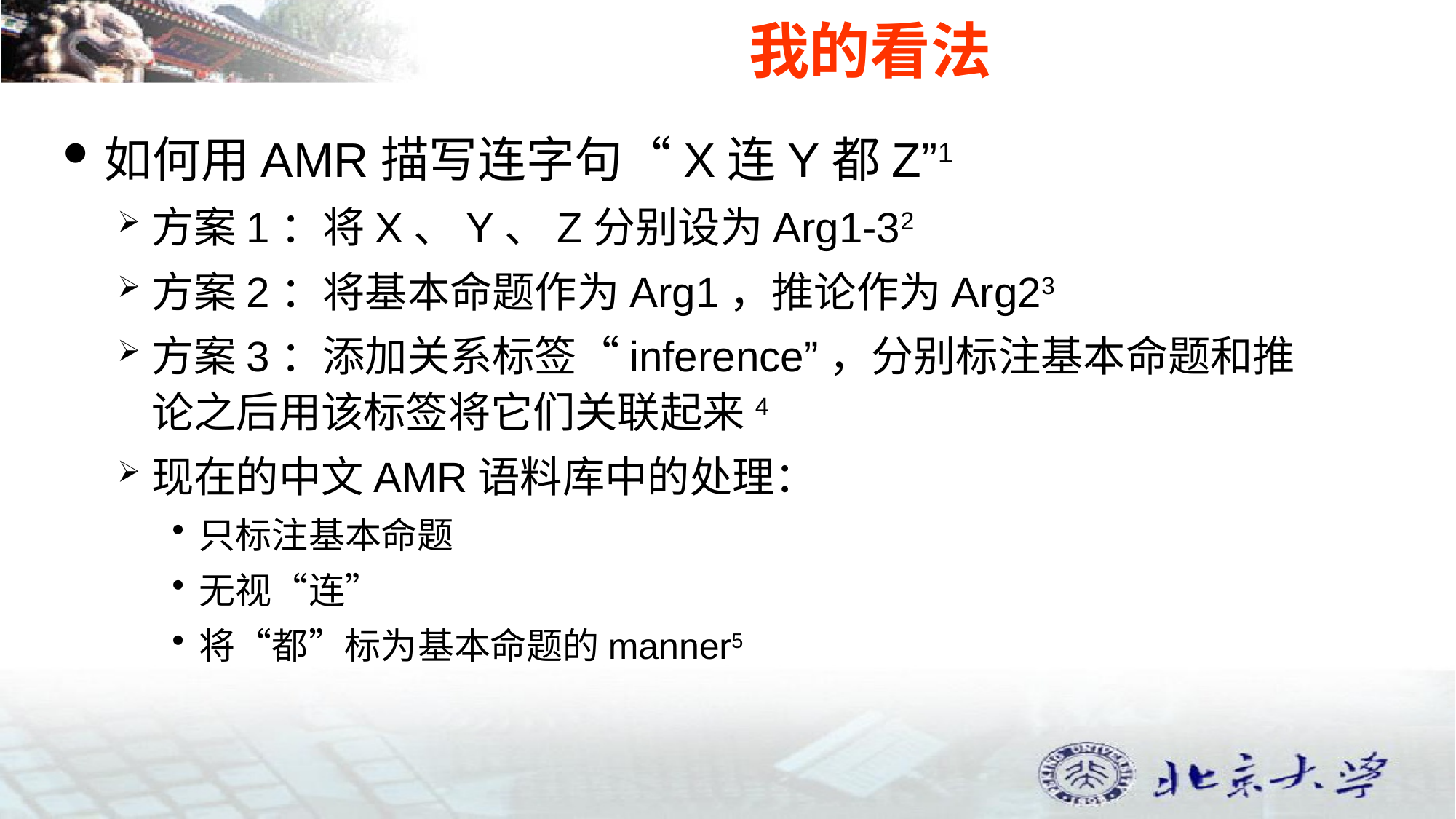

# 我的看法
如何用AMR描写连字句“X连Y都Z”1
方案1：将X、Y、Z分别设为Arg1-32
方案2：将基本命题作为Arg1，推论作为Arg23
方案3：添加关系标签“inference”，分别标注基本命题和推论之后用该标签将它们关联起来4
现在的中文AMR语料库中的处理：
只标注基本命题
无视“连”
将“都”标为基本命题的manner5